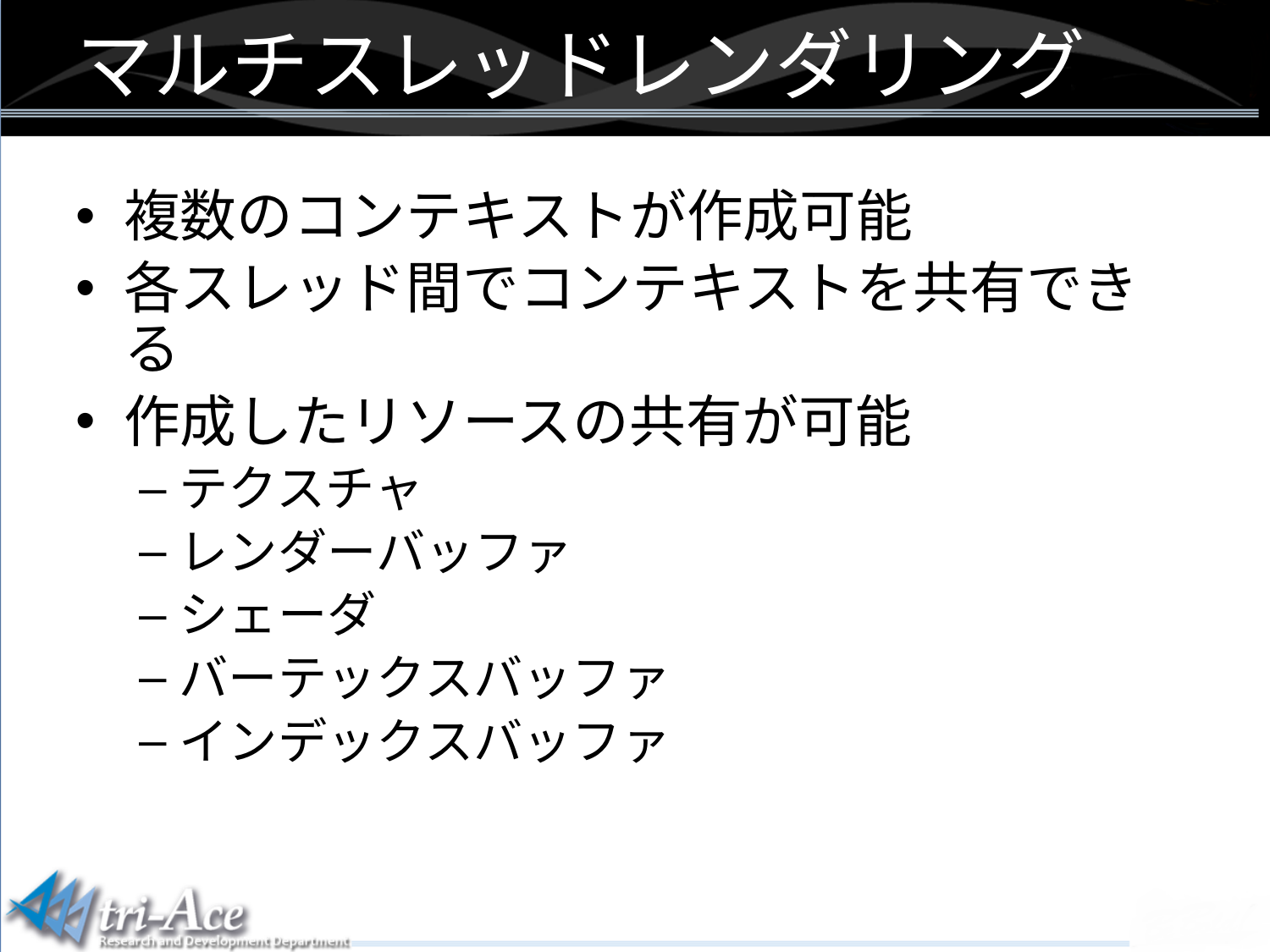

# マルチスレッドレンダリング
複数のコンテキストが作成可能
各スレッド間でコンテキストを共有できる
作成したリソースの共有が可能
テクスチャ
レンダーバッファ
シェーダ
バーテックスバッファ
インデックスバッファ